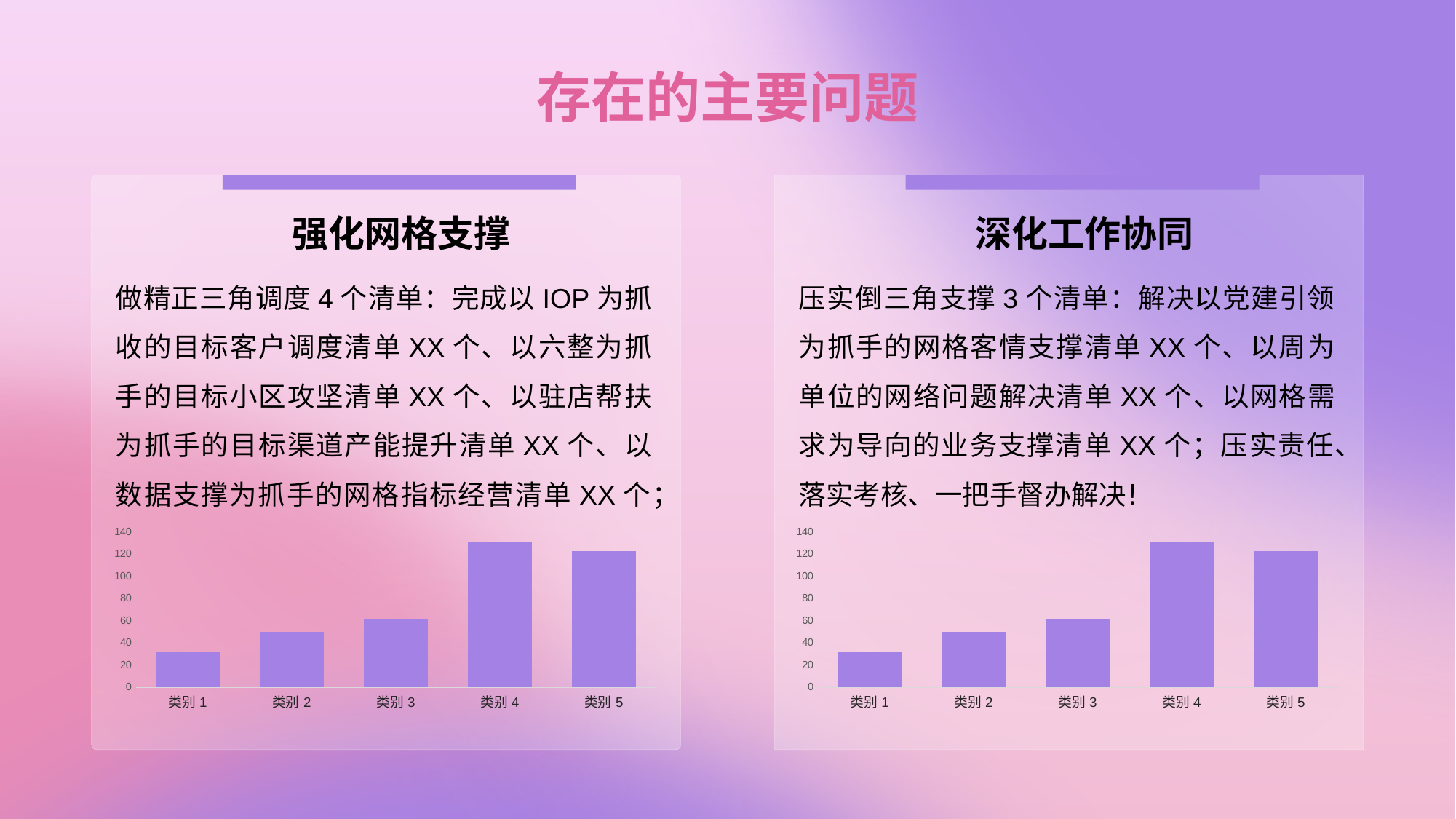

# 存在的主要问题

强化网格支撑
深化工作协同
做精正三角调度4个清单：完成以IOP为抓收的目标客户调度清单XX个、以六整为抓手的目标小区攻坚清单XX个、以驻店帮扶为抓手的目标渠道产能提升清单XX个、以数据支撑为抓手的网格指标经营清单XX个；
压实倒三角支撑3个清单：解决以党建引领为抓手的网格客情支撑清单XX个、以周为单位的网络问题解决清单XX个、以网格需求为导向的业务支撑清单XX个；压实责任、落实考核、一把手督办解决！

### Chart

| Category | 系列 1 |
|---|---|
| 类别1 | 32.0 |
| 类别2 | 50.0 |
| 类别3 | 62.0 |
| 类别4 | 131.0 |
| 类别5 | 123.0 |

### Chart

| Category | 系列 1 |
|---|---|
| 类别1 | 32.0 |
| 类别2 | 50.0 |
| 类别3 | 62.0 |
| 类别4 | 131.0 |
| 类别5 | 123.0 |